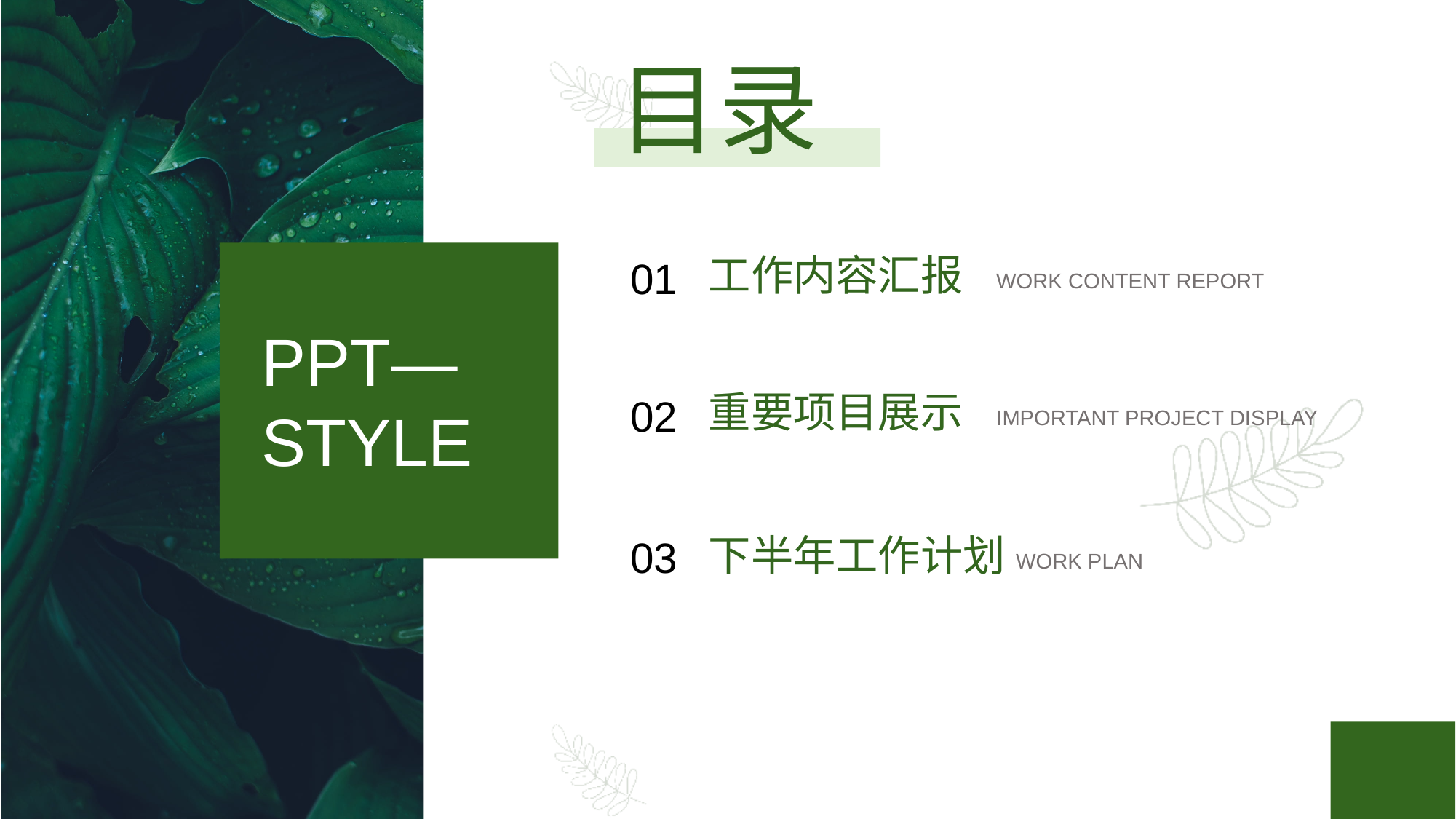

工作内容汇报
WORK CONTENT REPORT
重要项目展示
IMPORTANT PROJECT DISPLAY
下半年工作计划
WORK PLAN